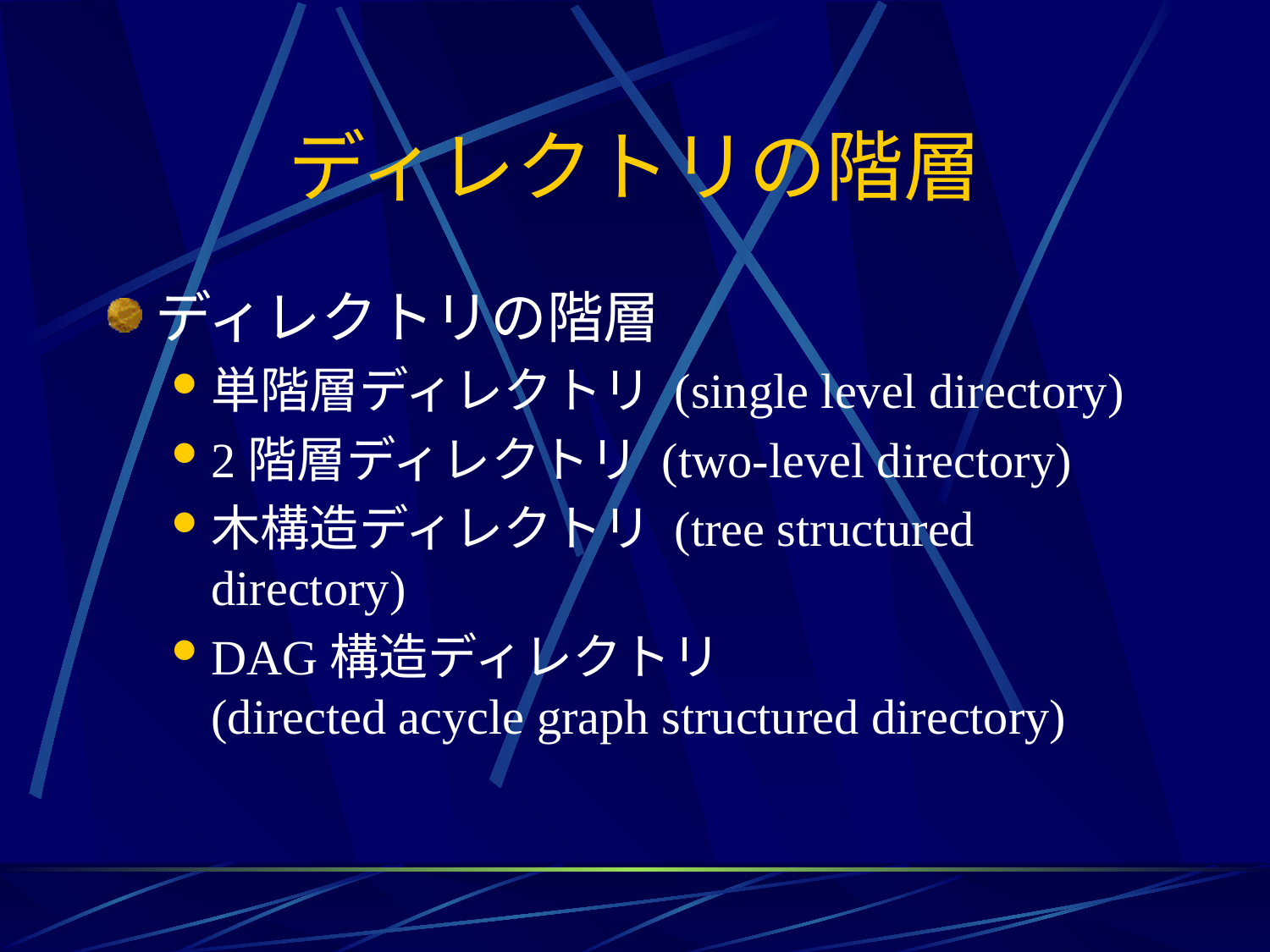

# ディレクトリの階層
ディレクトリの階層
単階層ディレクトリ (single level directory)
2階層ディレクトリ (two-level directory)
木構造ディレクトリ (tree structured directory)
DAG構造ディレクトリ                                (directed acycle graph structured directory)